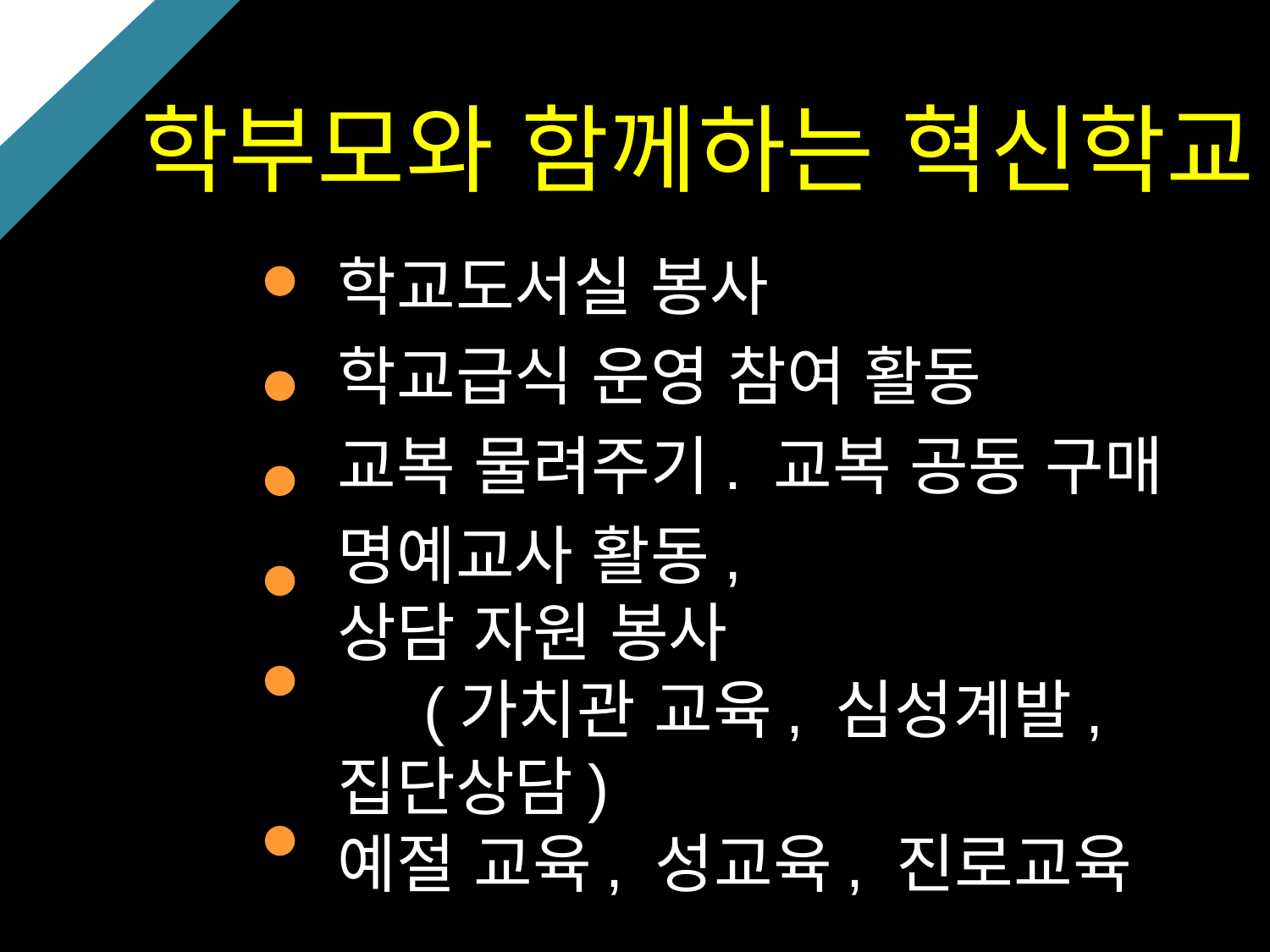

# 학부모와 함께하는 혁신학교
학교도서실 봉사
학교급식 운영 참여 활동
교복 물려주기. 교복 공동 구매
명예교사 활동,
상담 자원 봉사
    (가치관 교육, 심성계발, 집단상담)
예절 교육, 성교육, 진로교육